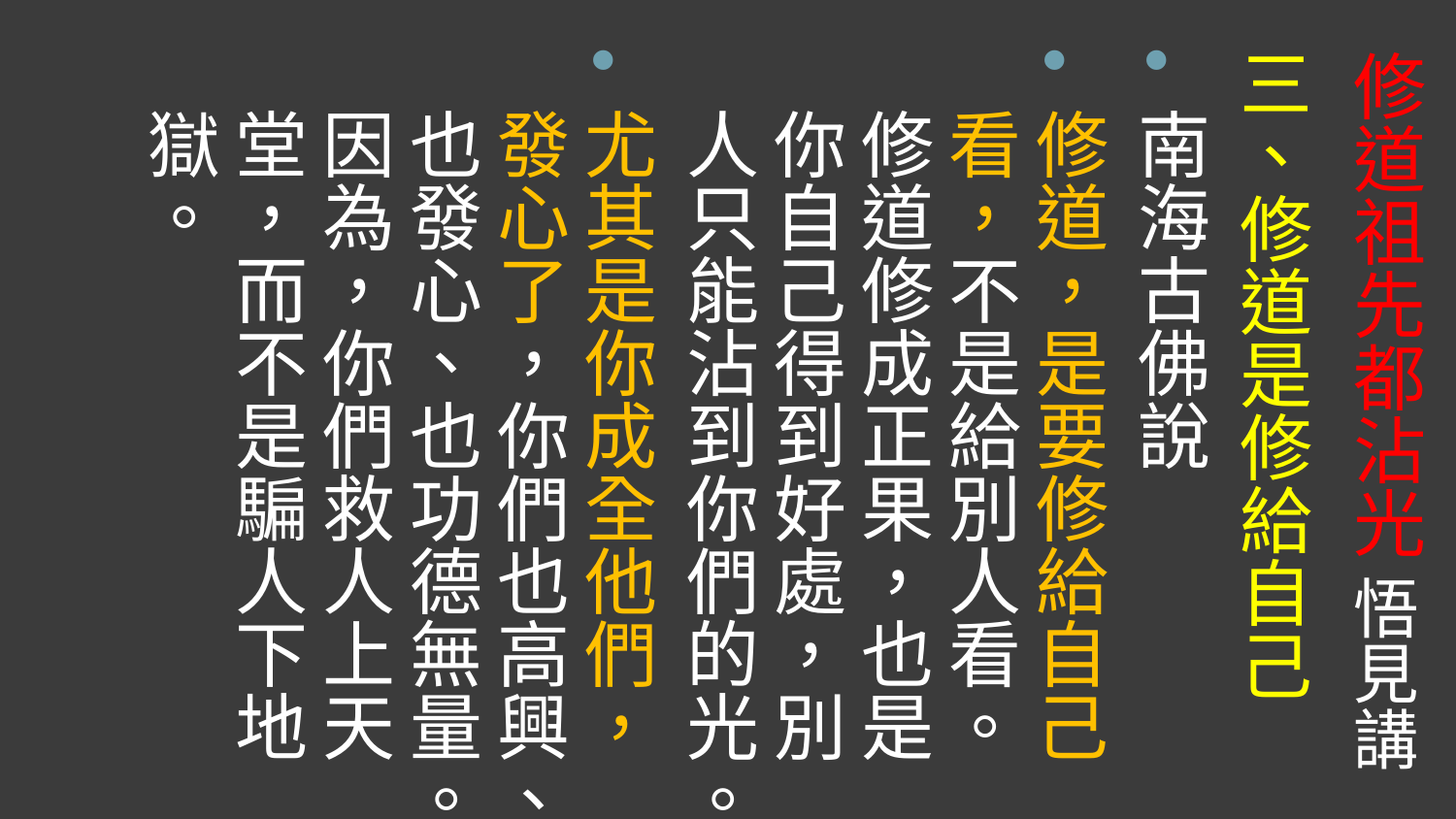

三、修道是修給自己
南海古佛說
修道，是要修給自己看，不是給別人看。修道修成正果，也是你自己得到好處，別人只能沾到你們的光。
尤其是你成全他們，發心了，你們也高興、也發心、也功德無量。因為，你們救人上天堂，而不是騙人下地獄。

# 修道祖先都沾光 悟見講